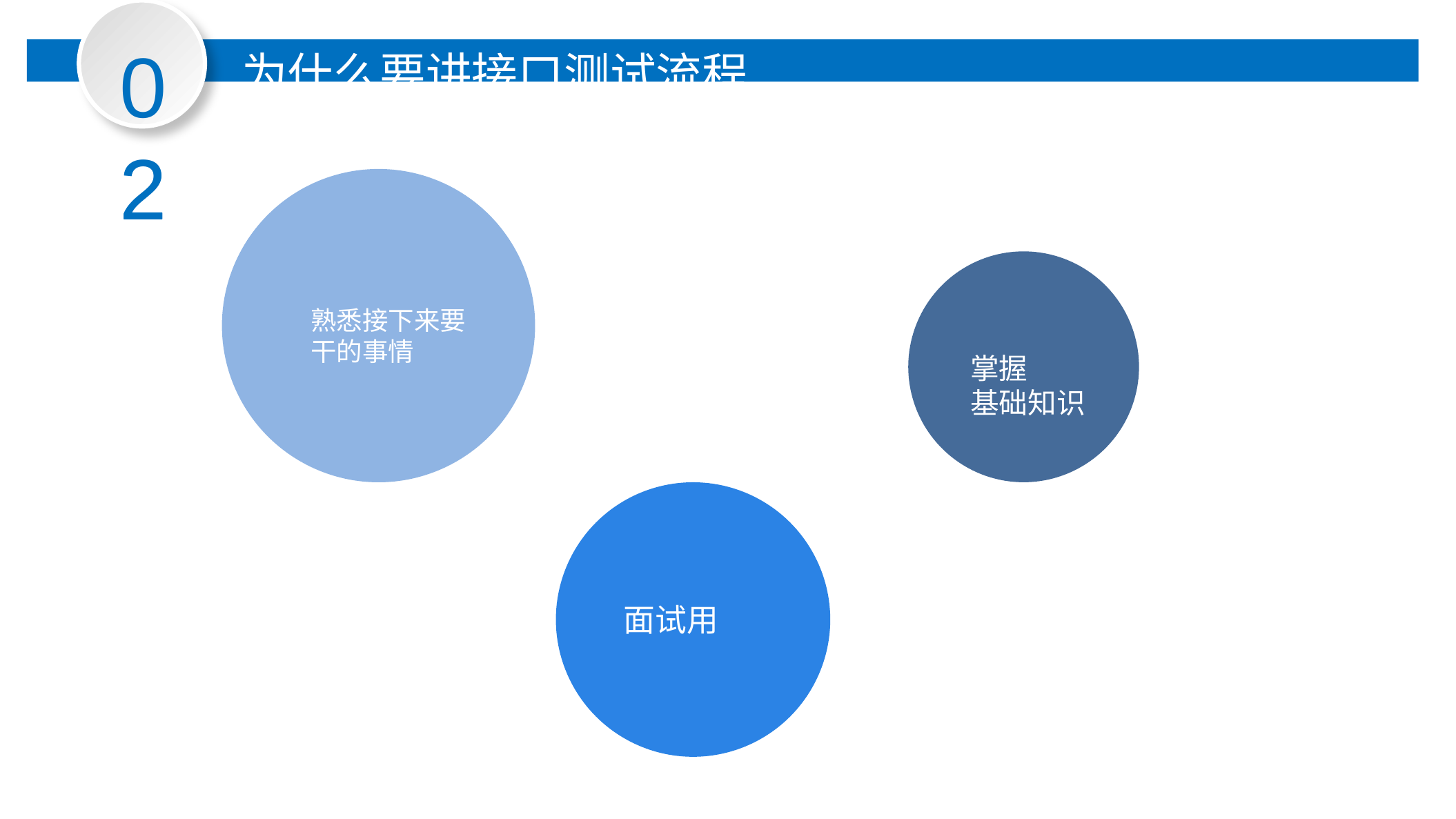

02
02
为什么要讲接口测试流程

熟悉接下来要
干的事情

掌握
基础知识

面试用